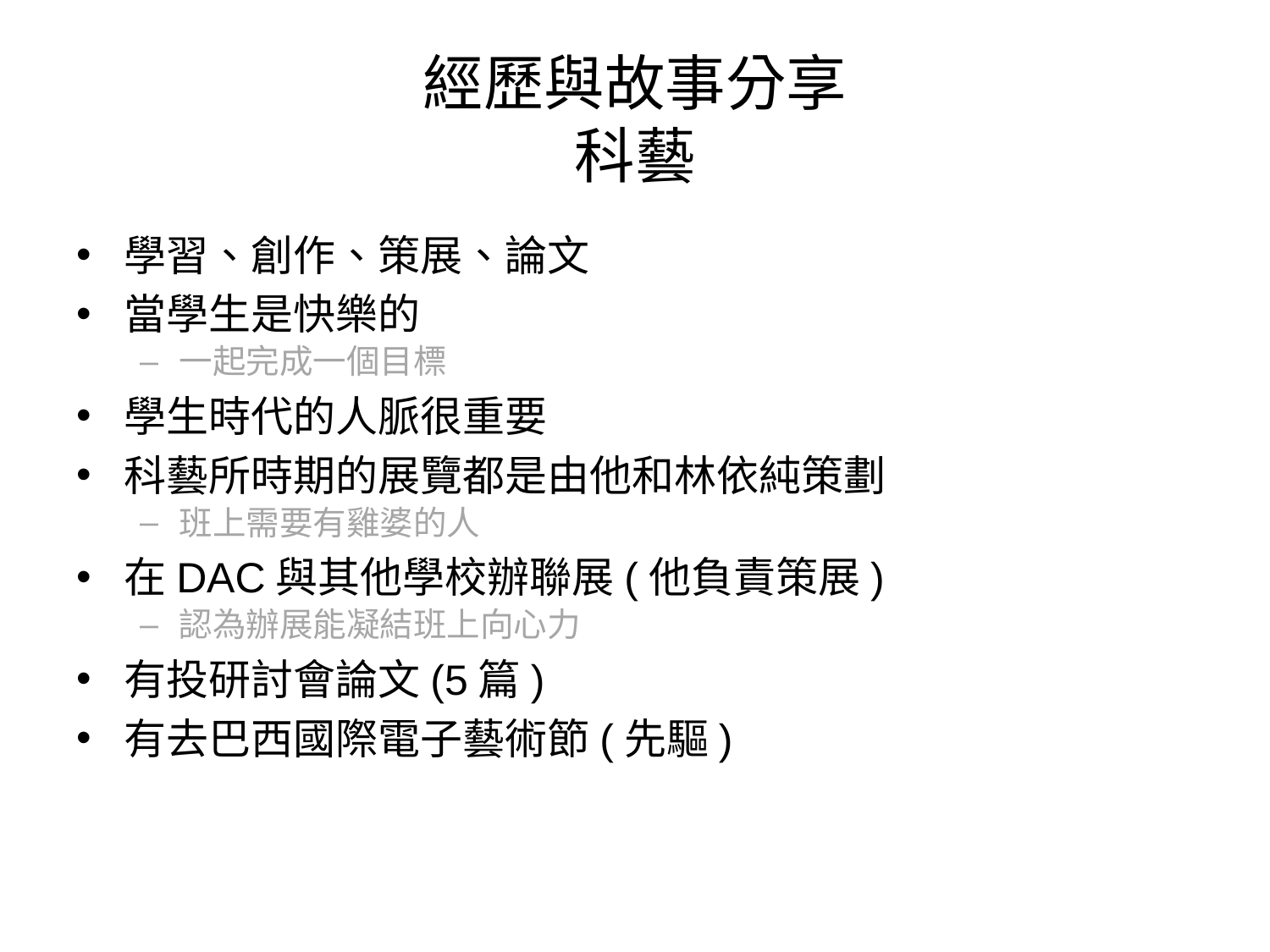

# 經歷與故事分享 科藝
學習、創作、策展、論文
當學生是快樂的
一起完成一個目標
學生時代的人脈很重要
科藝所時期的展覽都是由他和林依純策劃
班上需要有雞婆的人
在DAC與其他學校辦聯展(他負責策展)
認為辦展能凝結班上向心力
有投研討會論文(5篇)
有去巴西國際電子藝術節(先驅)